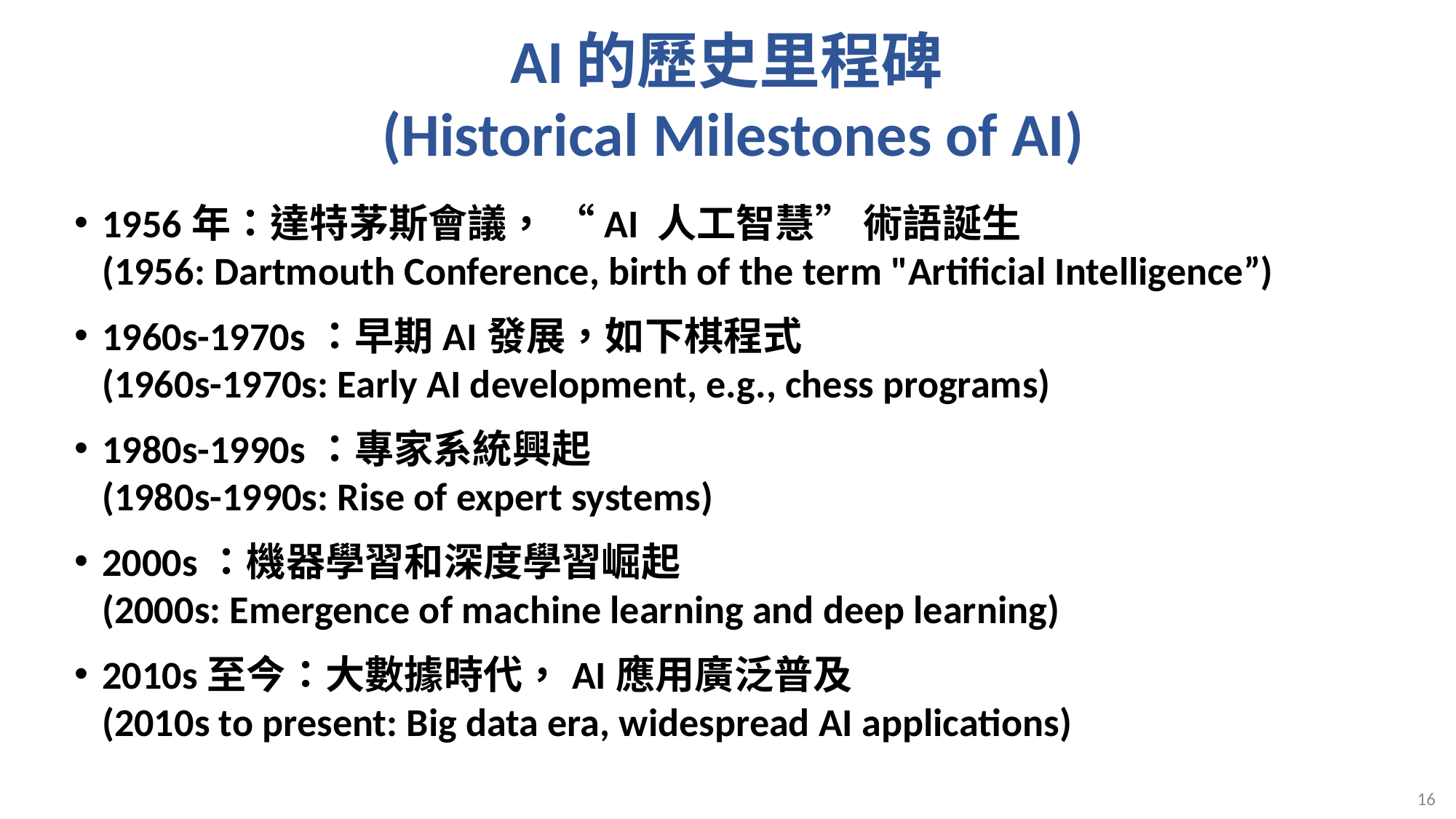

# AI的歷史里程碑 (Historical Milestones of AI)
1956年：達特茅斯會議， “AI 人工智慧” 術語誕生
(1956: Dartmouth Conference, birth of the term "Artificial Intelligence”)
1960s-1970s：早期AI發展，如下棋程式
(1960s-1970s: Early AI development, e.g., chess programs)
1980s-1990s：專家系統興起
(1980s-1990s: Rise of expert systems)
2000s：機器學習和深度學習崛起
(2000s: Emergence of machine learning and deep learning)
2010s至今：大數據時代，AI應用廣泛普及
(2010s to present: Big data era, widespread AI applications)
16